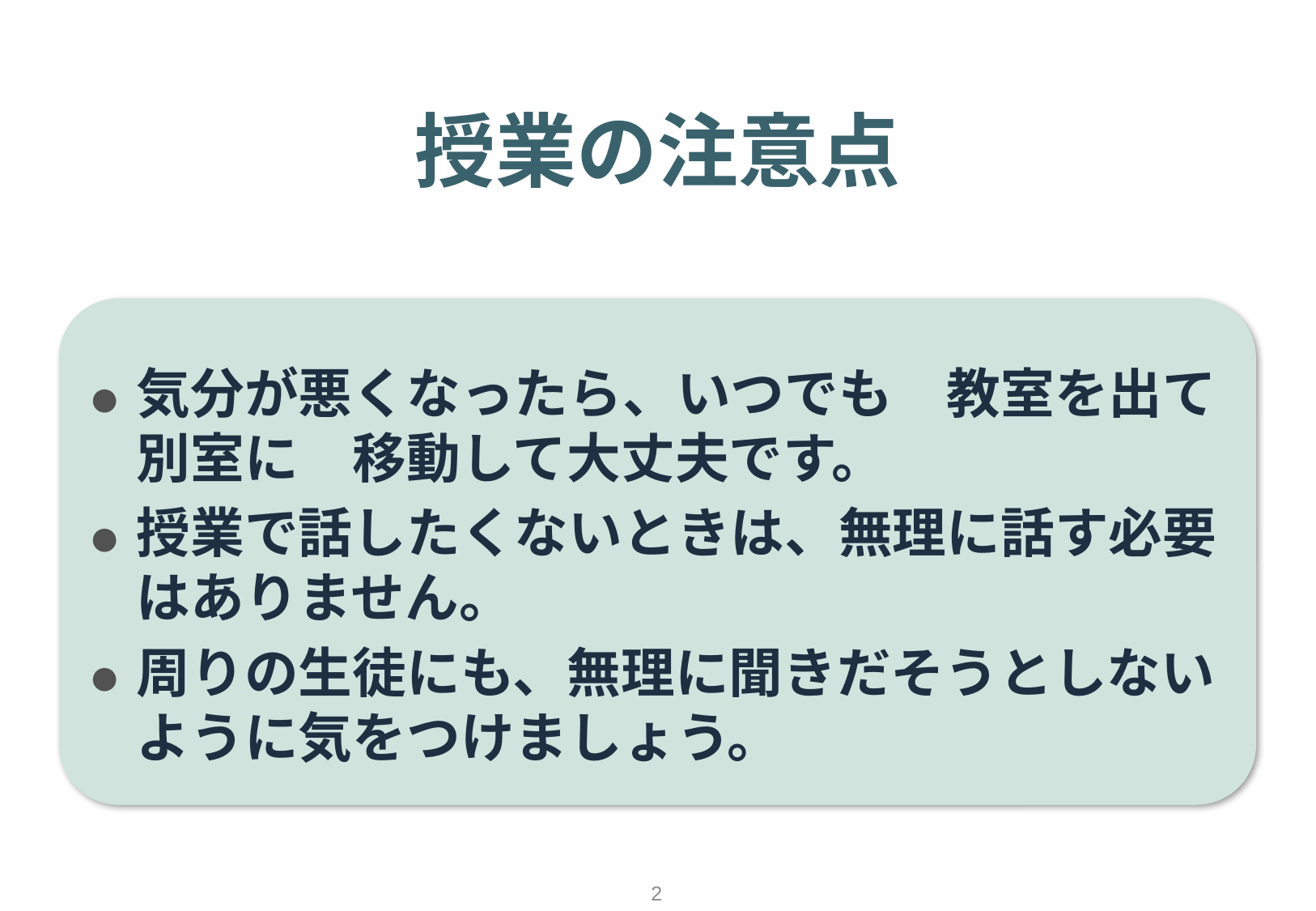

授業の注意点
気分が悪くなったら、いつでも　教室を出て別室に　移動して大丈夫です。
授業で話したくないときは、無理に話す必要はありません。
周りの生徒にも、無理に聞きだそうとしないように気をつけましょう。
2